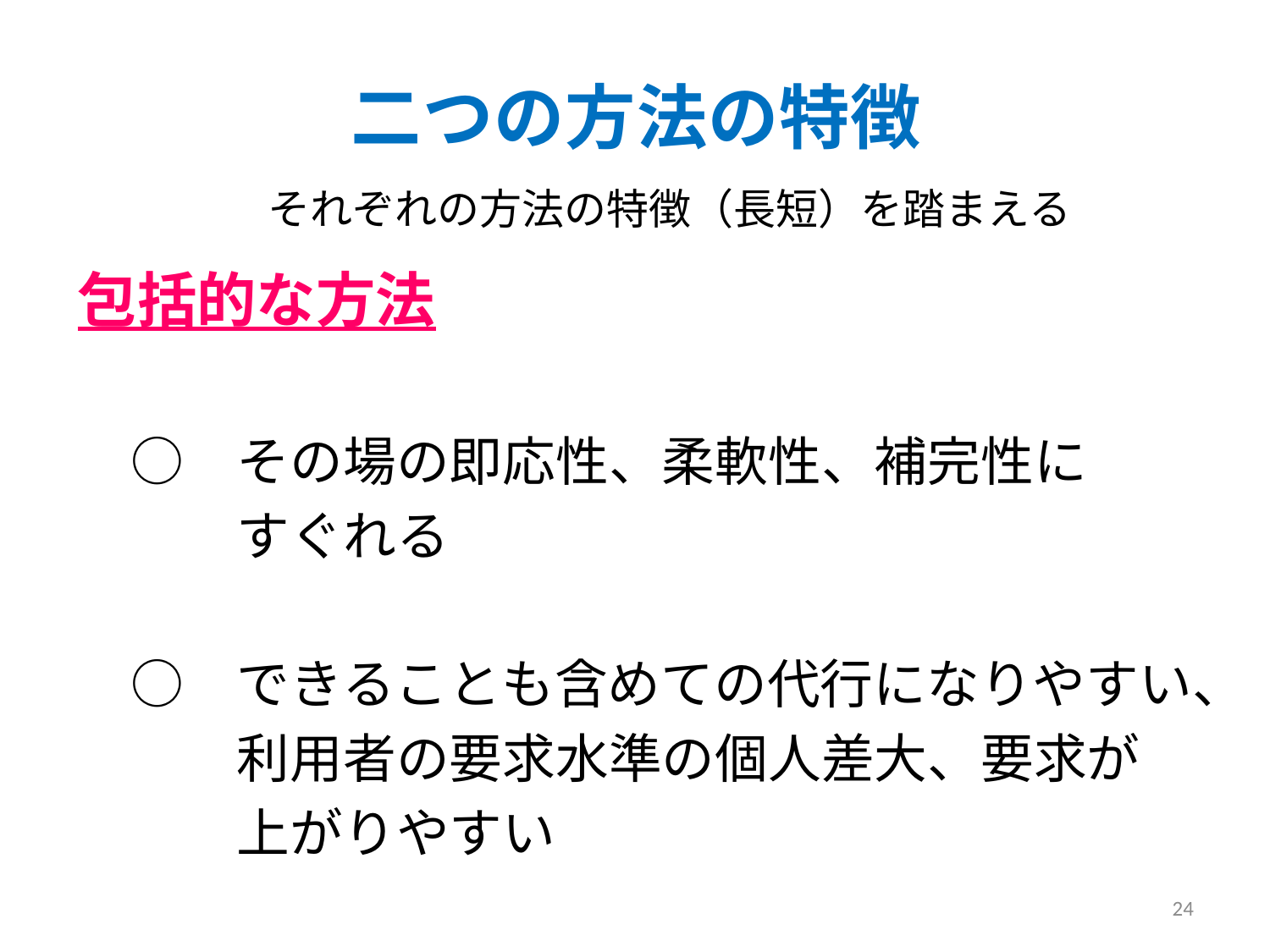

# 二つの方法の特徴
それぞれの方法の特徴（長短）を踏まえる
包括的な方法

　○　その場の即応性、柔軟性、補完性に
　　　すぐれる

　○　できることも含めての代行になりやすい、
　　　利用者の要求水準の個人差大、要求が
　　　上がりやすい
24